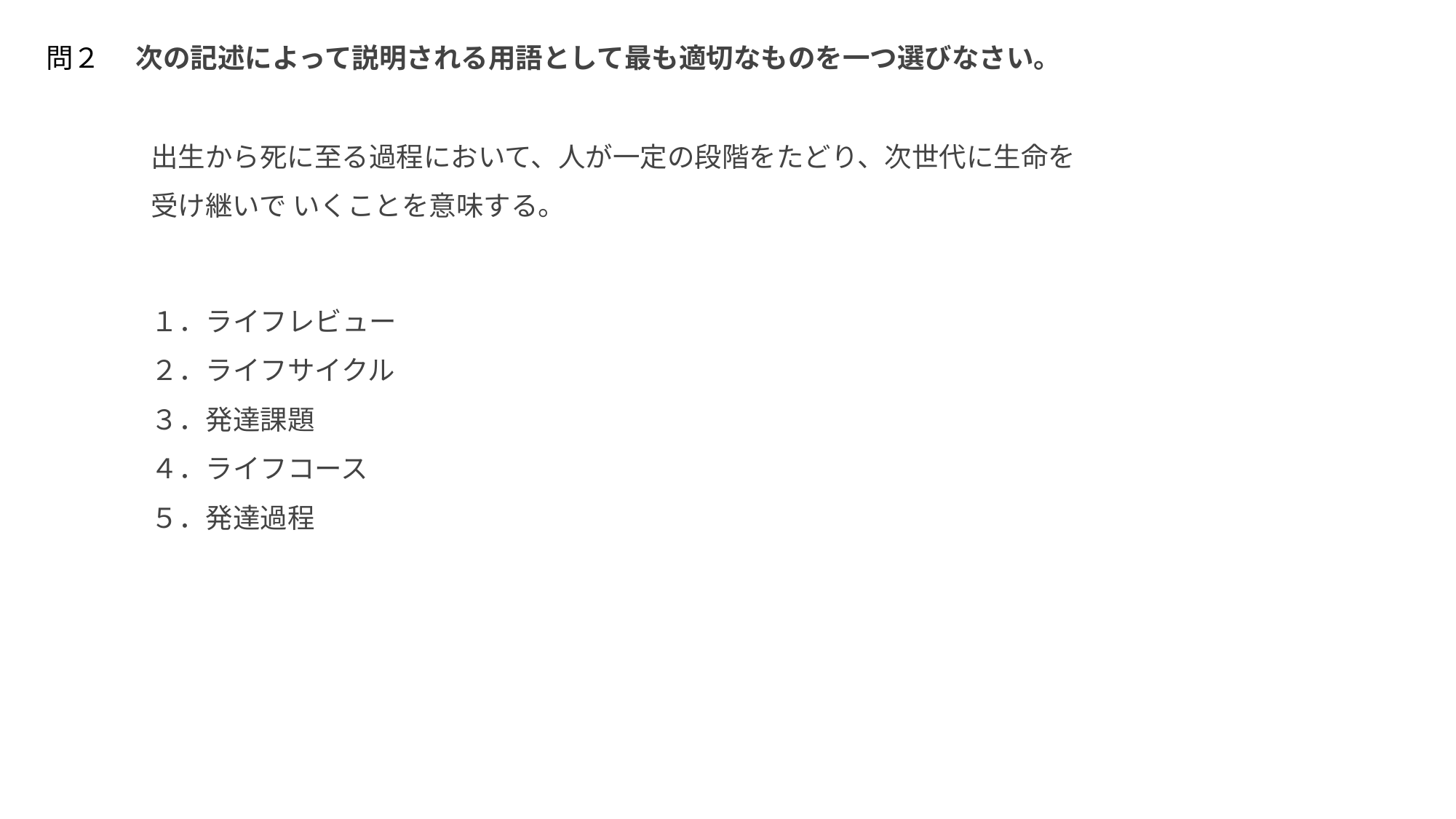

問２
次の記述によって説明される用語として最も適切なものを一つ選びなさい。
出生から死に至る過程において、人が一定の段階をたどり、次世代に生命を受け継いで いくことを意味する。
１．ライフレビュー
２．ライフサイクル
３．発達課題
４．ライフコース
５．発達過程